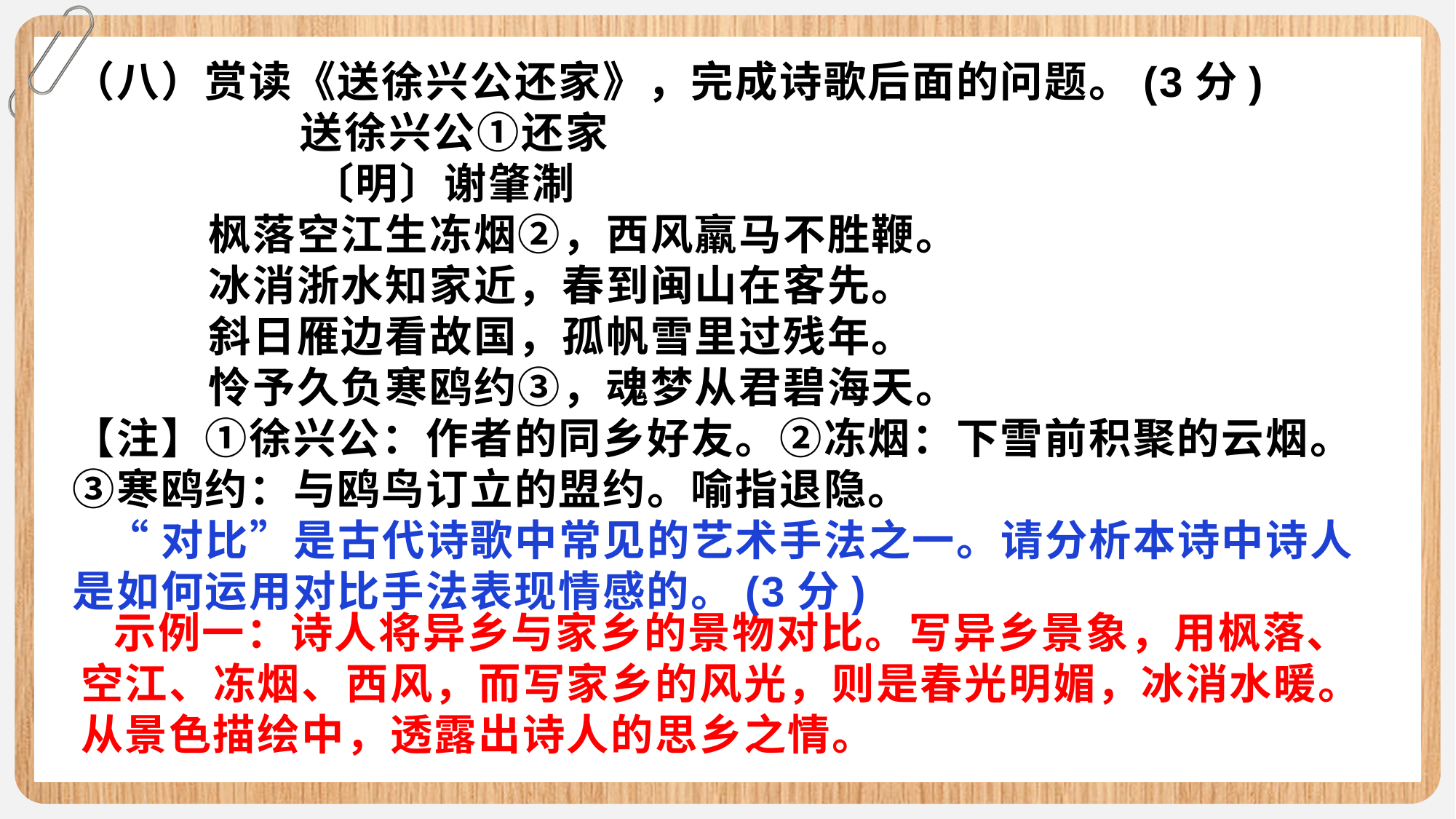

（八）赏读《送徐兴公还家》，完成诗歌后面的问题。(3分)
                   送徐兴公①还家
                    〔明〕谢肇淛
           枫落空江生冻烟②，西风羸马不胜鞭。
           冰消浙水知家近，春到闽山在客先。
           斜日雁边看故国，孤帆雪里过残年。
           怜予久负寒鸥约③，魂梦从君碧海天。
【注】①徐兴公：作者的同乡好友。②冻烟：下雪前积聚的云烟。③寒鸥约：与鸥鸟订立的盟约。喻指退隐。
   “对比”是古代诗歌中常见的艺术手法之一。请分析本诗中诗人是如何运用对比手法表现情感的。(3分)
  示例一：诗人将异乡与家乡的景物对比。写异乡景象，用枫落、空江、冻烟、西风，而写家乡的风光，则是春光明媚，冰消水暖。从景色描绘中，透露出诗人的思乡之情。